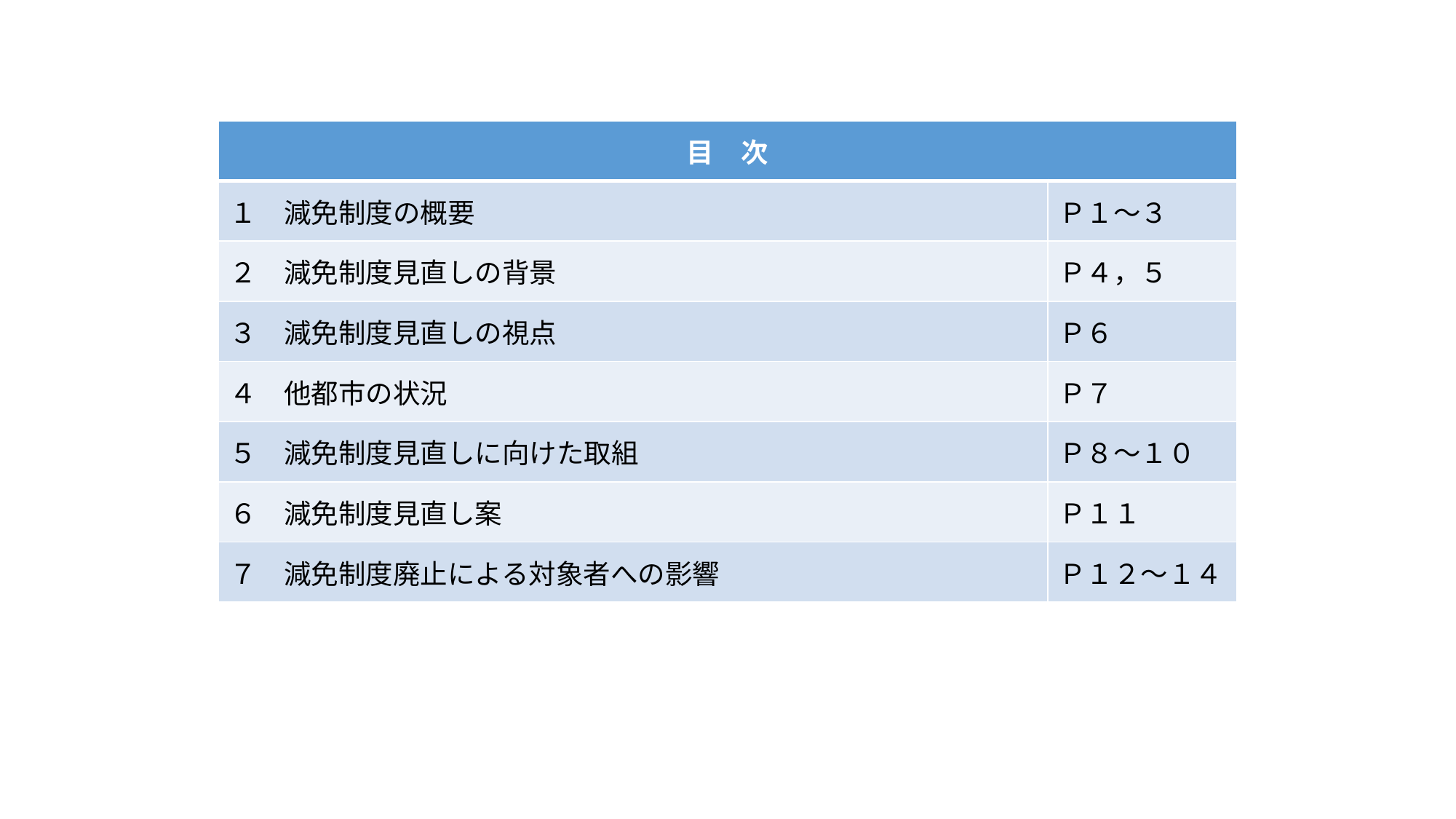

| 目　次 |  |
| --- | --- |
| １　減免制度の概要 | Ｐ１～３ |
| ２　減免制度見直しの背景 | Ｐ４，５ |
| ３　減免制度見直しの視点 | Ｐ６ |
| ４　他都市の状況 | Ｐ７ |
| ５　減免制度見直しに向けた取組 | Ｐ８～１０ |
| ６　減免制度見直し案 | Ｐ１１ |
| ７　減免制度廃止による対象者への影響 | Ｐ１２～１４ |